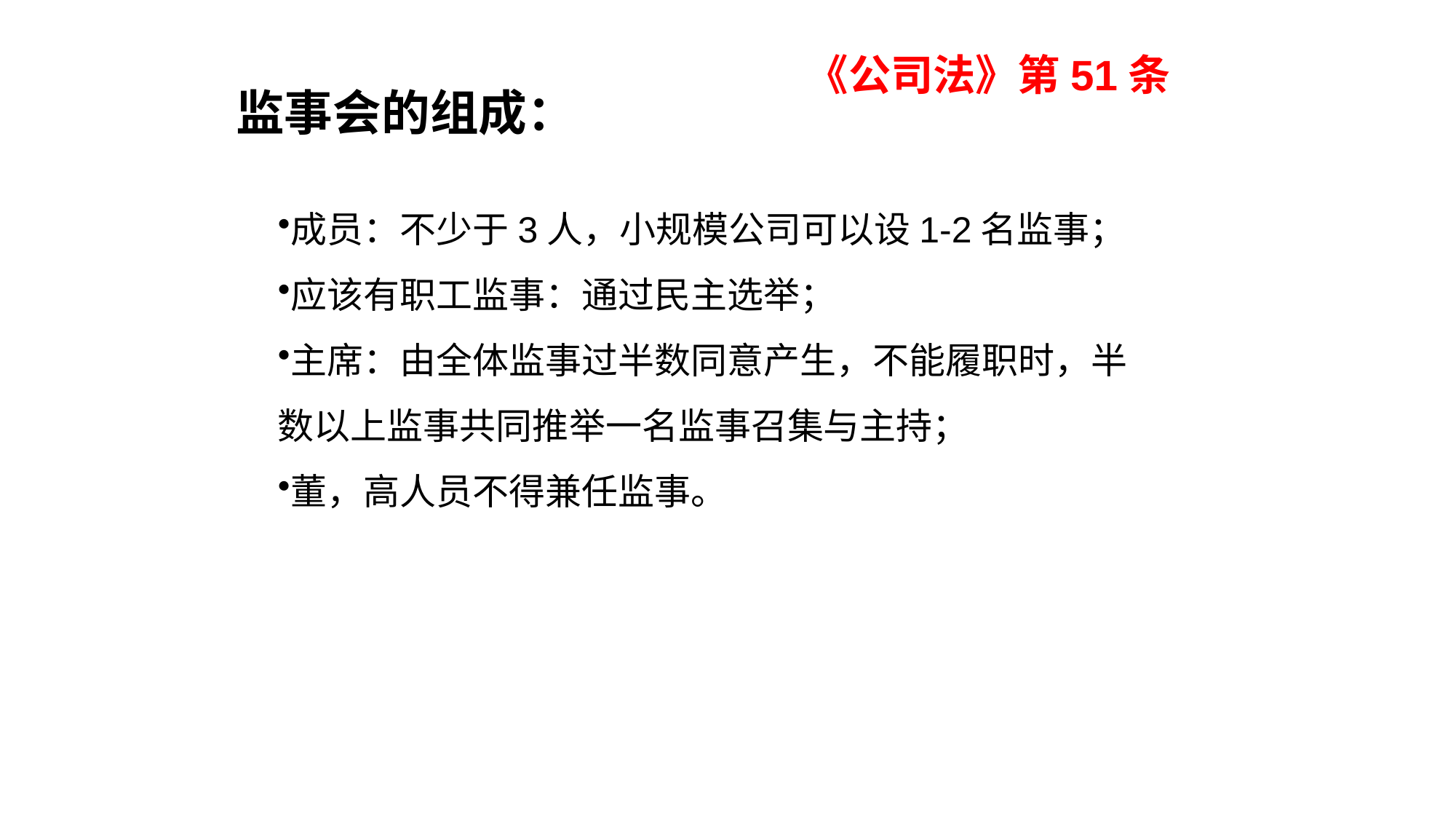

《公司法》第51条
监事会的组成：
成员：不少于3人，小规模公司可以设1-2名监事；
应该有职工监事：通过民主选举；
主席：由全体监事过半数同意产生，不能履职时，半数以上监事共同推举一名监事召集与主持；
董，高人员不得兼任监事。